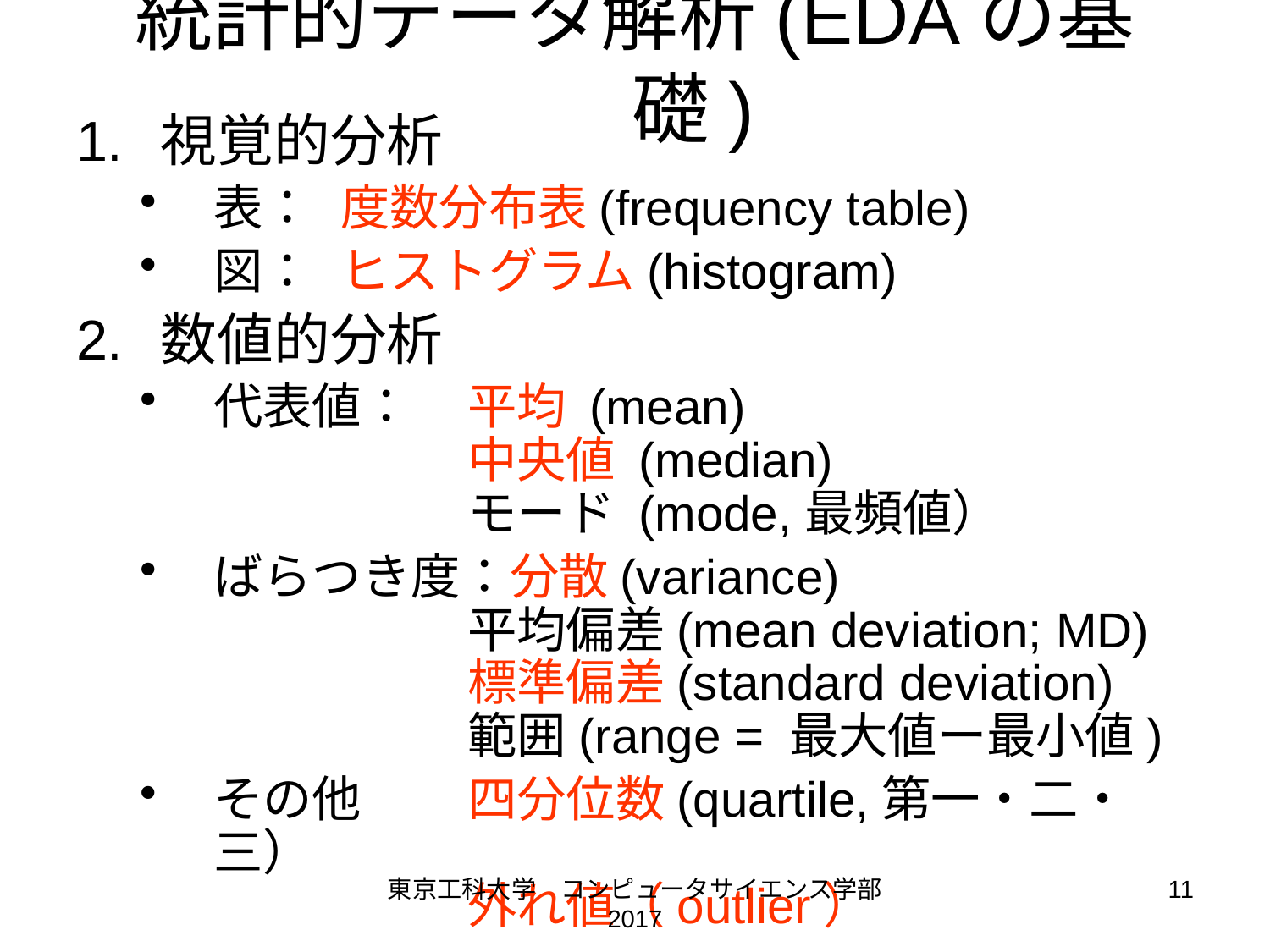

# 統計的データ解析(EDAの基礎)
視覚的分析
表：	度数分布表(frequency table)
図：	ヒストグラム(histogram)
数値的分析
代表値：	平均 (mean)
		中央値 (median)
		モード (mode,最頻値）
ばらつき度：分散(variance)
		平均偏差(mean deviation; MD)
		標準偏差(standard deviation)
		範囲(range = 最大値ー最小値)
その他	四分位数(quartile,第一・二・三）
		外れ値（outlier）

東京工科大学　コンピュータサイエンス学部 2017
11